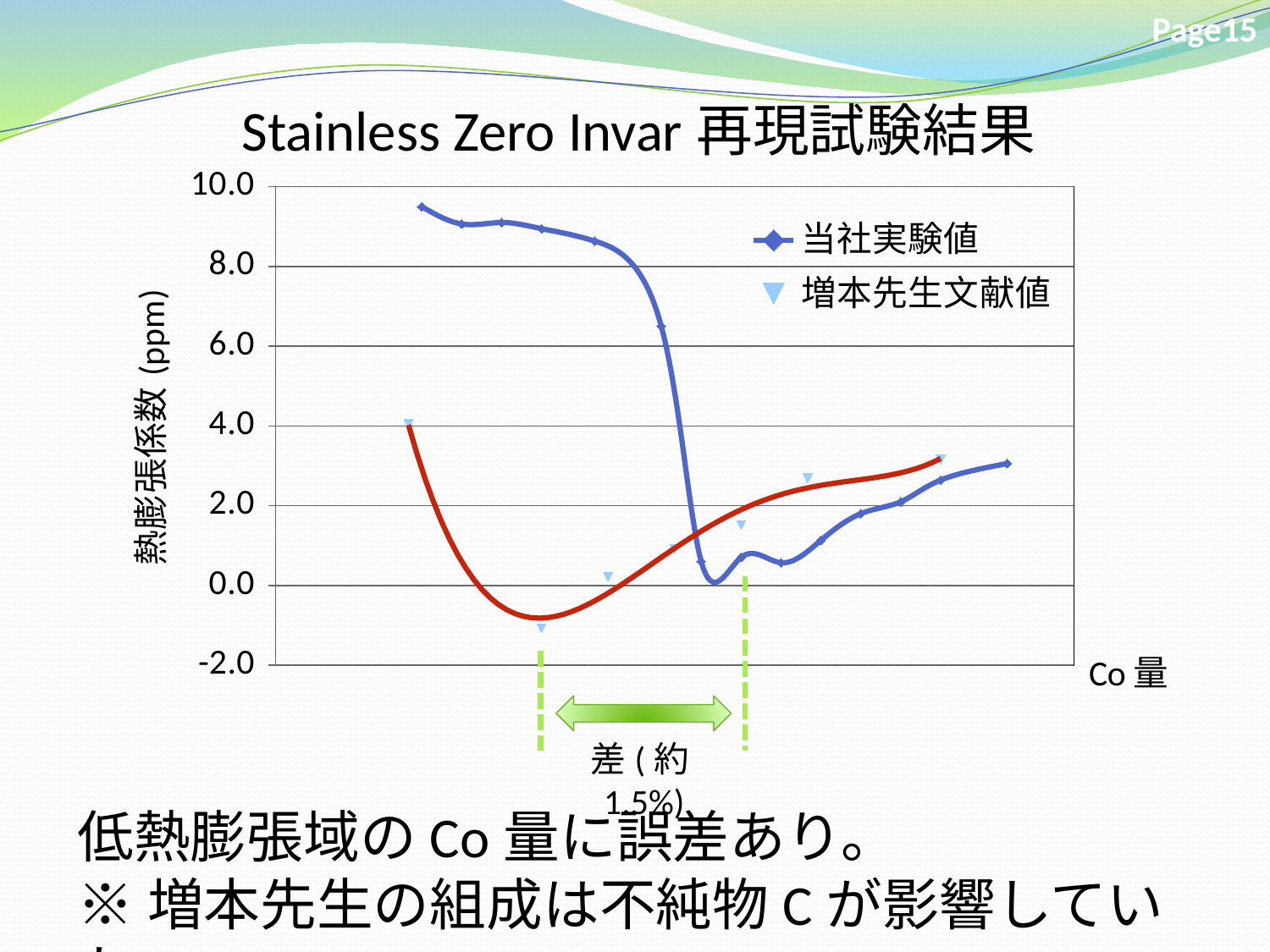

Page15
Stainless Zero Invar再現試験結果

### Chart

| Category |  |  |
|---|---|---|
差(約1.5%)
低熱膨張域のCo量に誤差あり。
※増本先生の組成は不純物Cが影響していた